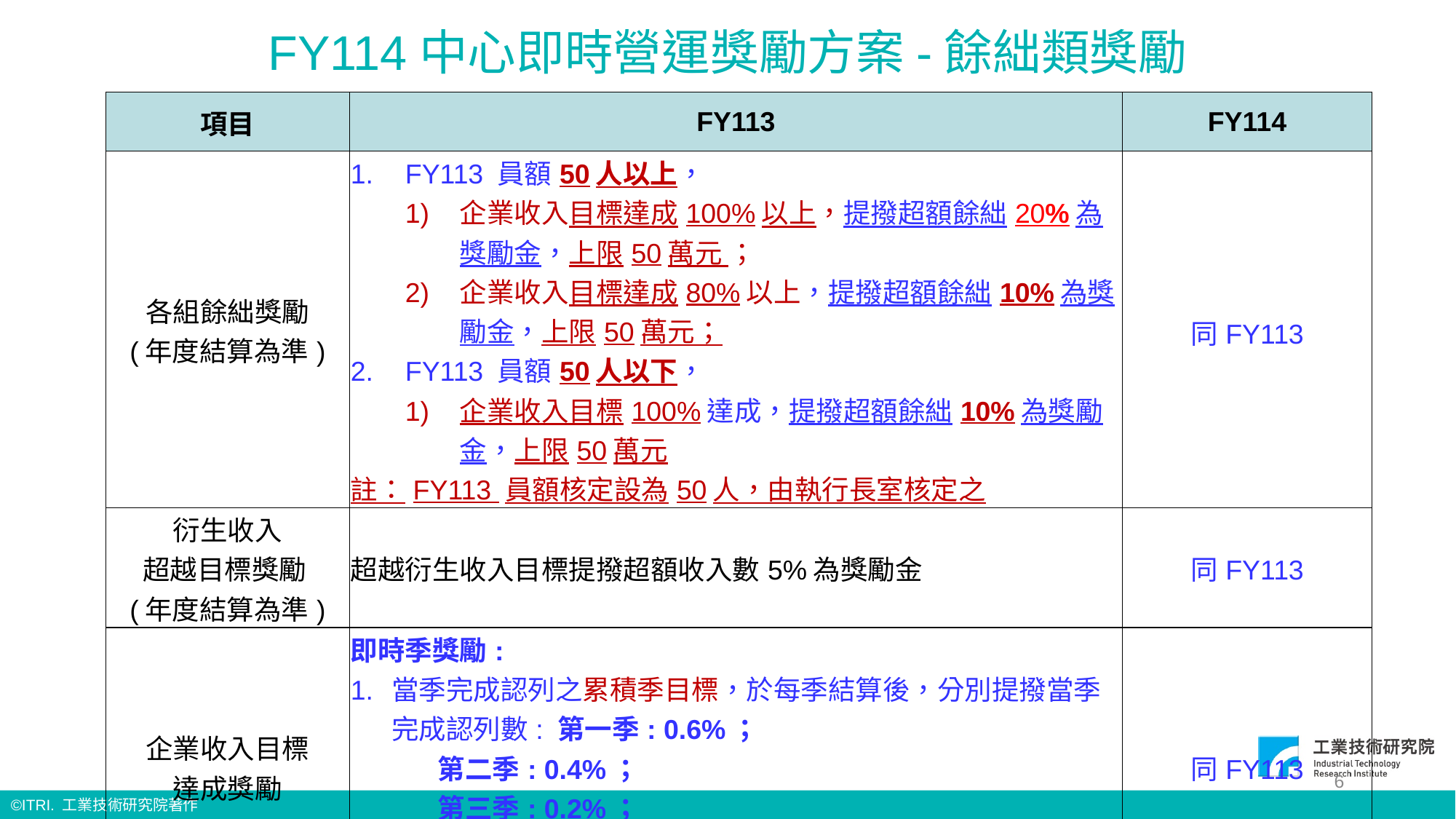

# FY114中心即時營運獎勵方案-餘絀類獎勵
| 項目 | FY113 | FY114 |
| --- | --- | --- |
| 各組餘絀獎勵 (年度結算為準) | FY113 員額50人以上， 企業收入目標達成100%以上，提撥超額餘絀20%為獎勵金，上限50萬元 ； 企業收入目標達成80%以上，提撥超額餘絀10%為獎勵金，上限50萬元； FY113 員額50人以下， 企業收入目標100%達成，提撥超額餘絀10%為獎勵金，上限50萬元 註：FY113 員額核定設為50人，由執行長室核定之 | 同FY113 |
| 衍生收入 超越目標獎勵 (年度結算為準) | 超越衍生收入目標提撥超額收入數5%為獎勵金 | 同FY113 |
| 企業收入目標 達成獎勵 | 即時季獎勵: 當季完成認列之累積季目標，於每季結算後，分別提撥當季完成認列數: 第一季: 0.6%； 第二季: 0.4%； 第三季: 0.2%； 年度(末)結算達成目標，再提撥獎勵金10萬元(50人以上)/5萬元(50人以下) | 同FY113 |
6